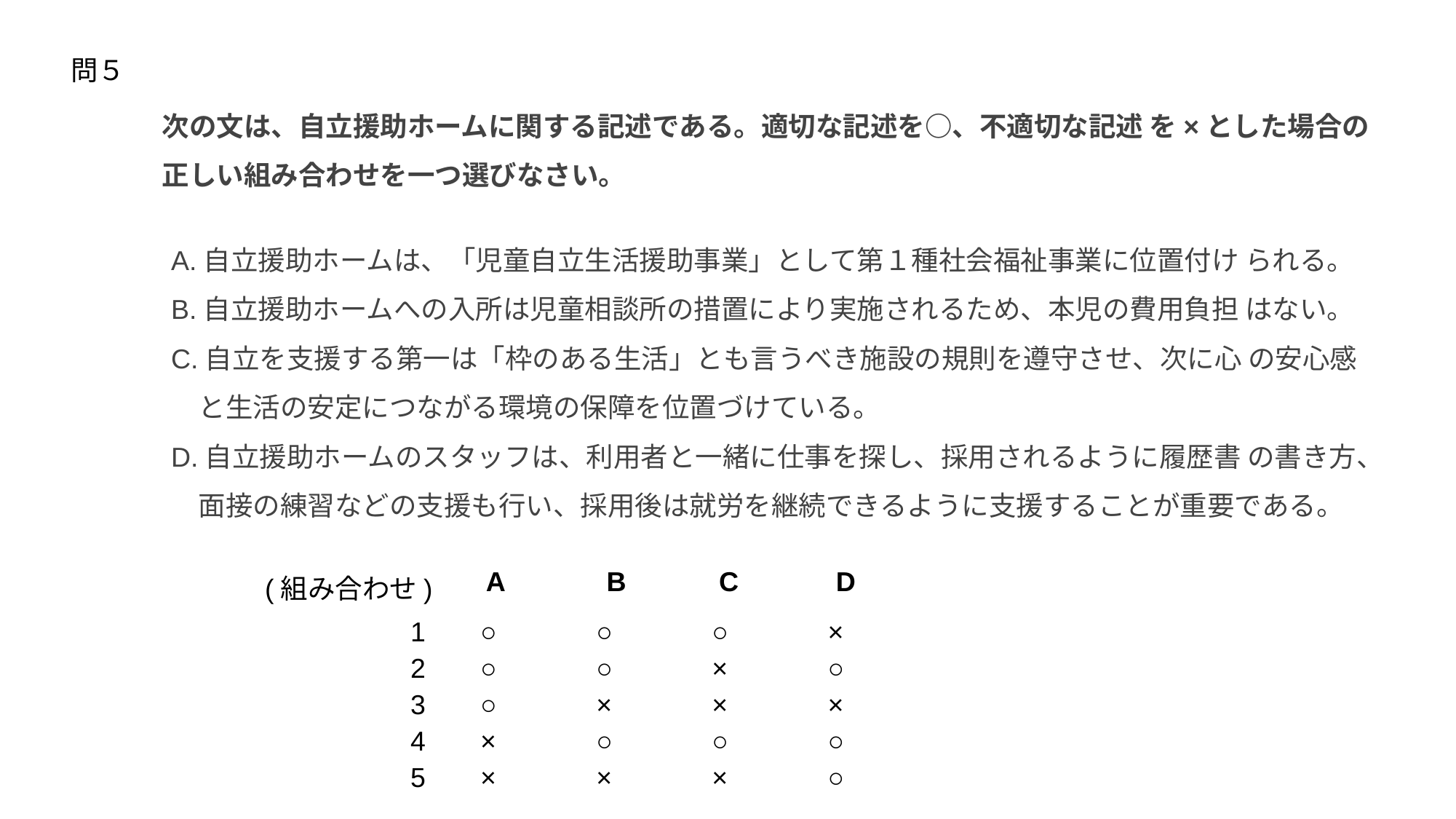

問５
次の文は、自立援助ホームに関する記述である。適切な記述を○、不適切な記述 を×とした場合の正しい組み合わせを一つ選びなさい。
A.自立援助ホームは、「児童自立生活援助事業」として第１種社会福祉事業に位置付け られる。
B.自立援助ホームへの入所は児童相談所の措置により実施されるため、本児の費用負担 はない。
C.自立を支援する第一は「枠のある生活」とも言うべき施設の規則を遵守させ、次に心 の安心感
　と生活の安定につながる環境の保障を位置づけている。
D.自立援助ホームのスタッフは、利用者と一緒に仕事を探し、採用されるように履歴書 の書き方、
　面接の練習などの支援も行い、採用後は就労を継続できるように支援することが重要である。
| A | B | C | D |  |
| --- | --- | --- | --- | --- |
(組み合わせ)
| 1 | ○ | ○ | ○ | × |
| --- | --- | --- | --- | --- |
| 2 | ○ | ○ | × | ○ |
| 3 | ○ | × | × | × |
| 4 | × | ○ | ○ | ○ |
| 5 | × | × | × | ○ |